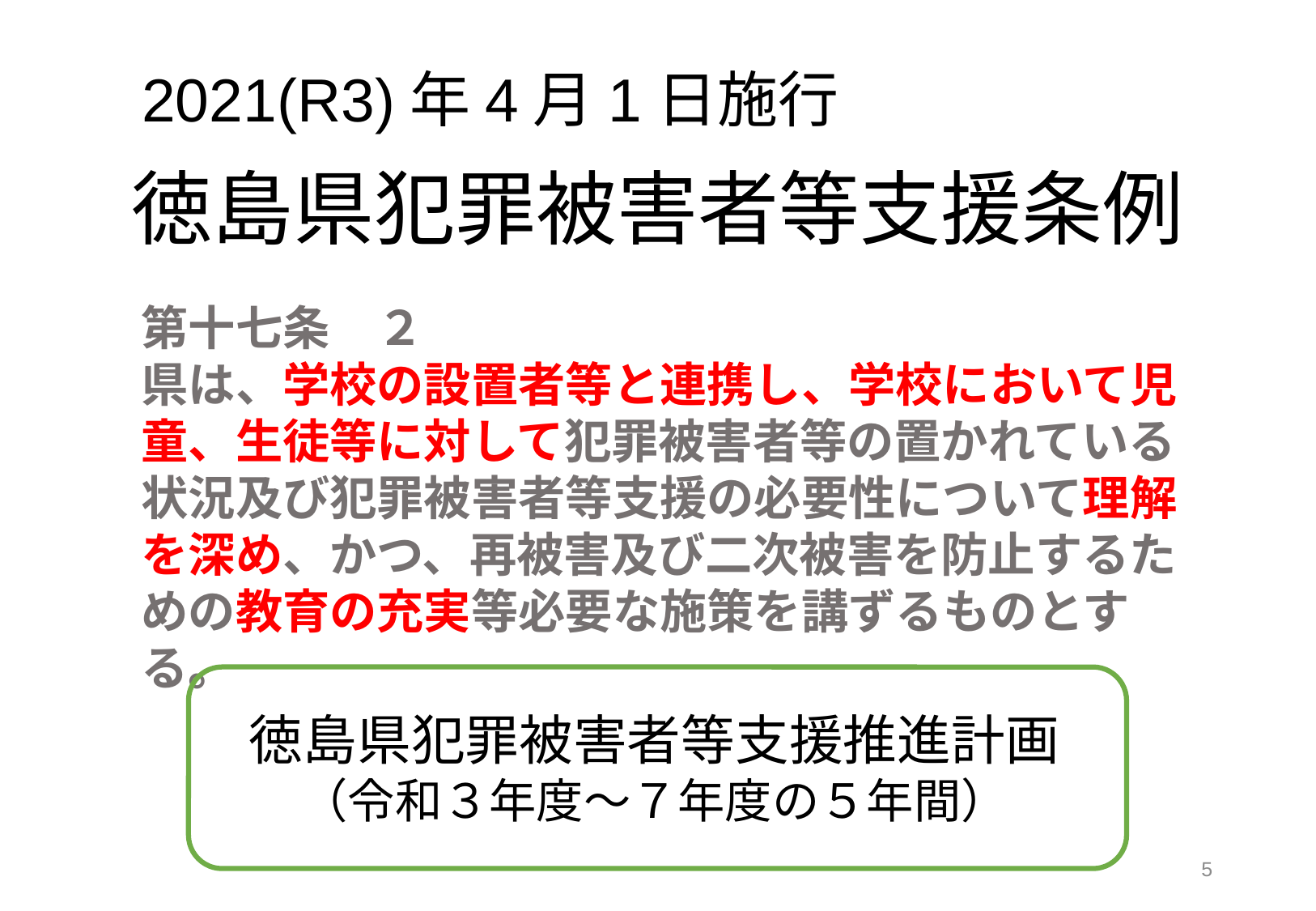

2021(R3)年4月1日施行
# 徳島県犯罪被害者等支援条例
第十七条　２
県は、学校の設置者等と連携し、学校において児童、生徒等に対して犯罪被害者等の置かれている状況及び犯罪被害者等支援の必要性について理解を深め、かつ、再被害及び二次被害を防止するための教育の充実等必要な施策を講ずるものとする。

徳島県犯罪被害者等支援推進計画
（令和３年度～７年度の５年間）
5